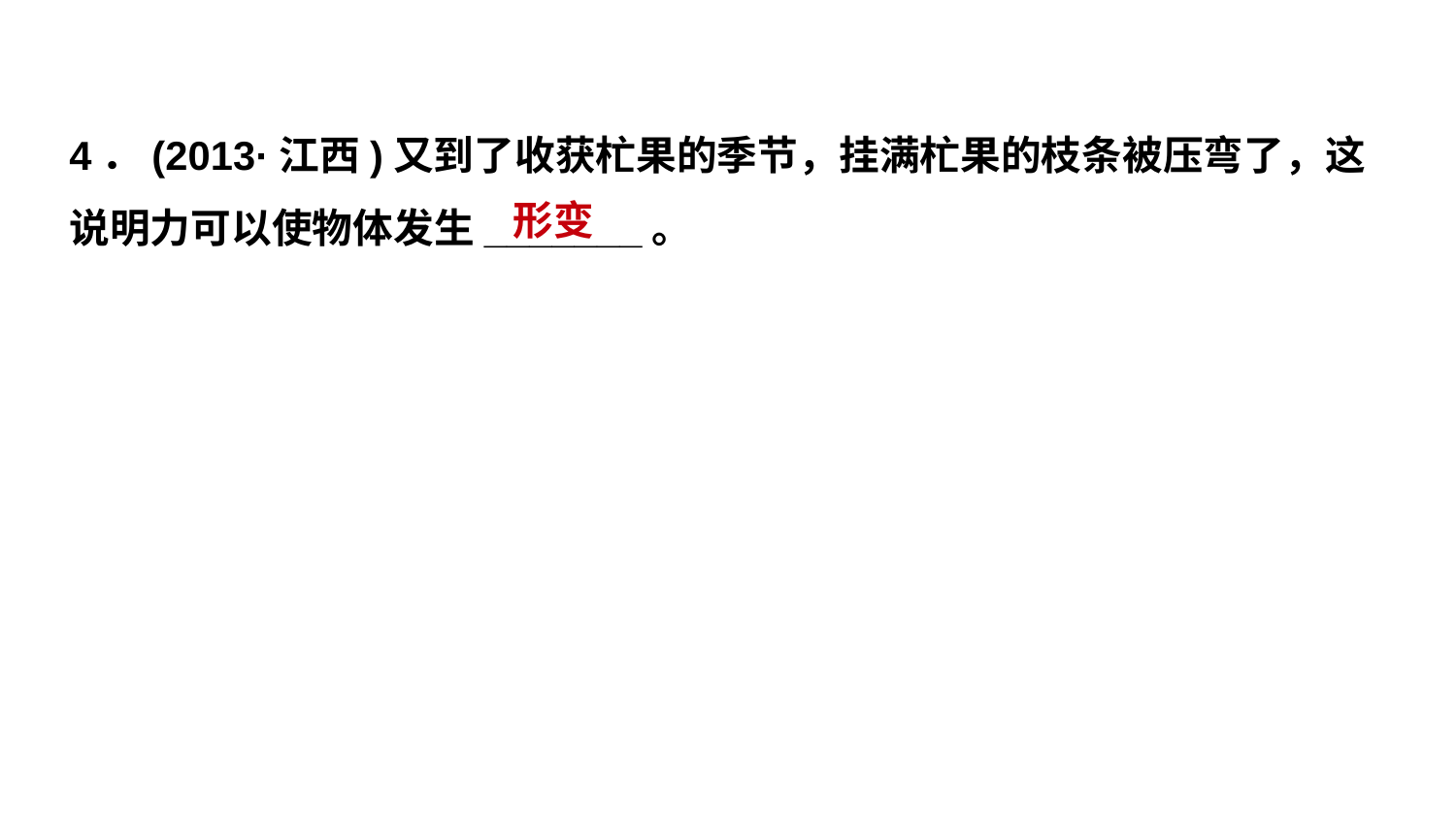

4．(2013·江西)又到了收获杧果的季节，挂满杧果的枝条被压弯了，这
说明力可以使物体发生_______。
 形变